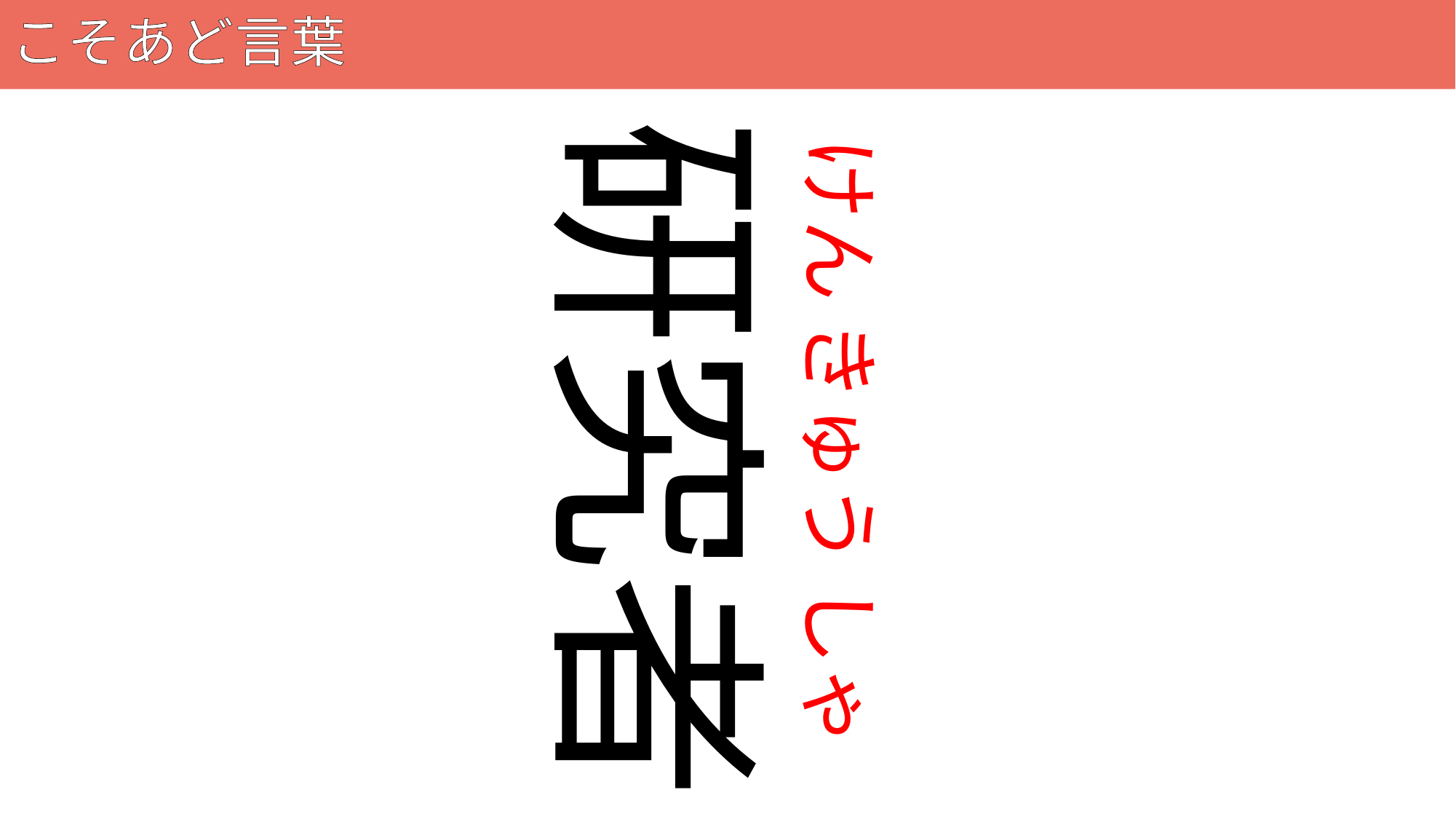

# こそあど言葉
13
研究者
けん きゅう しゃ